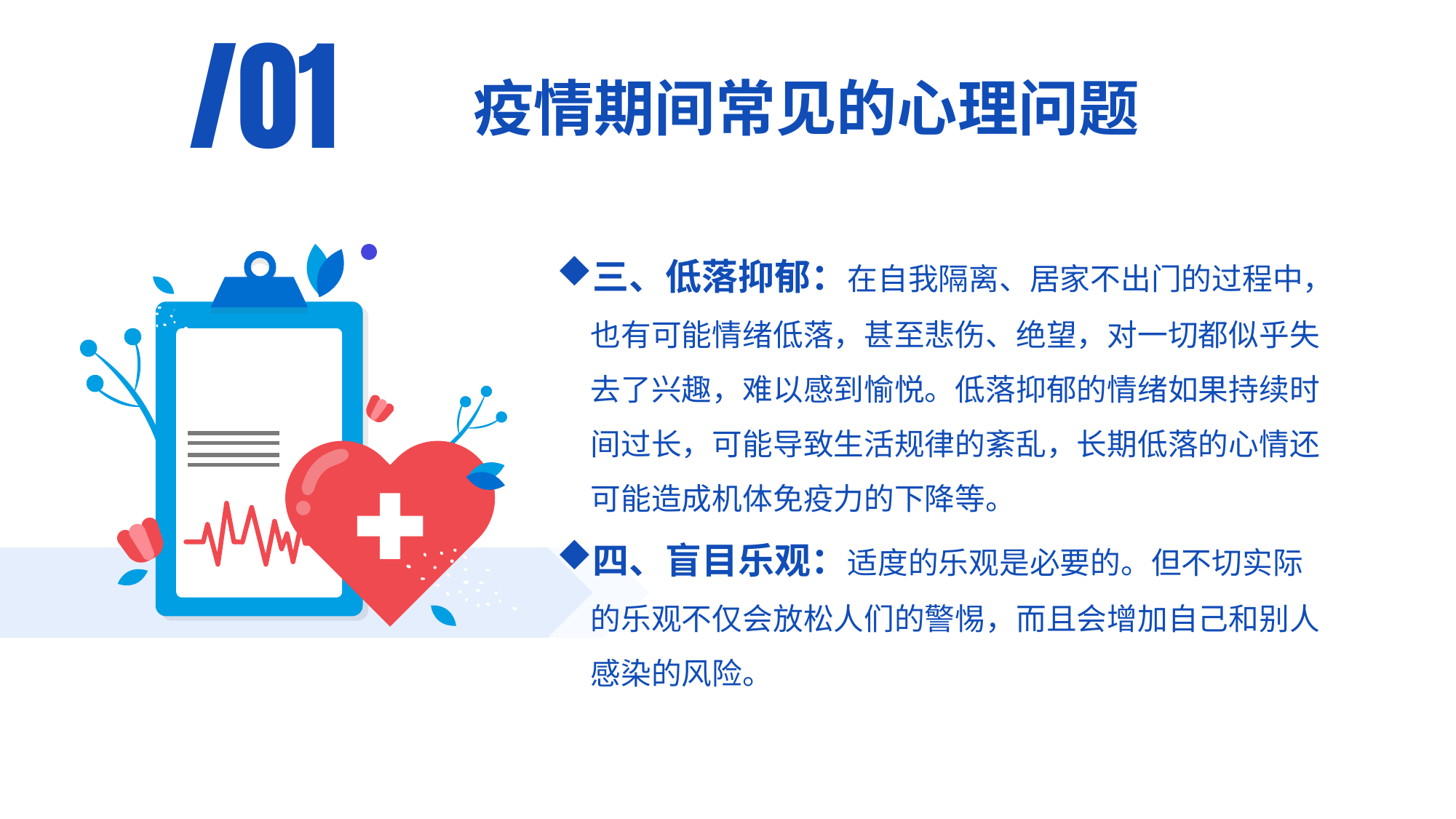

/01
# 疫情期间常见的心理问题
三、低落抑郁：在自我隔离、居家不出门的过程中，也有可能情绪低落，甚至悲伤、绝望，对一切都似乎失去了兴趣，难以感到愉悦。低落抑郁的情绪如果持续时间过长，可能导致生活规律的紊乱，长期低落的心情还可能造成机体免疫力的下降等。
四、盲目乐观：适度的乐观是必要的。但不切实际的乐观不仅会放松人们的警惕，而且会增加自己和别人感染的风险。